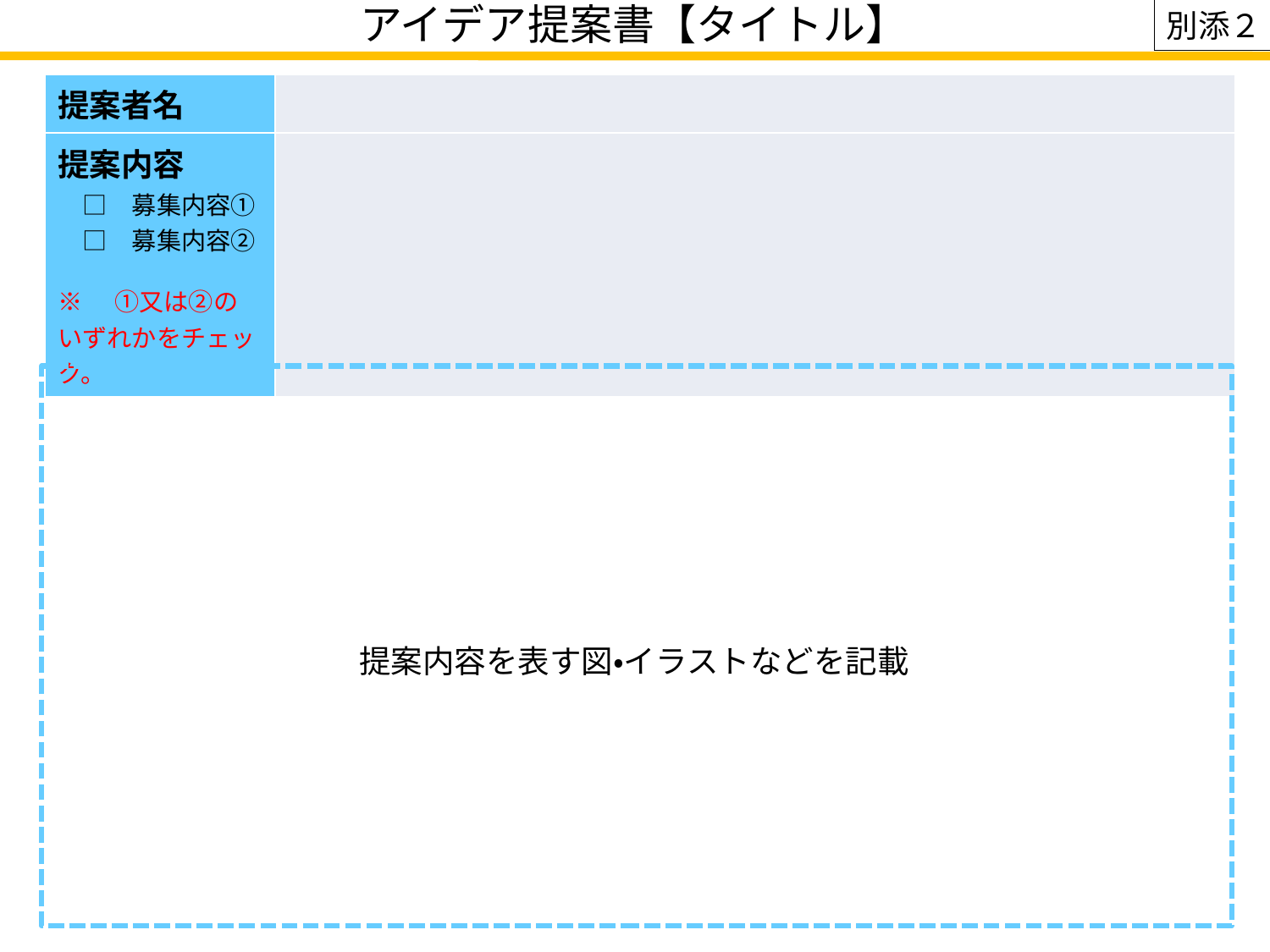

別添２
アイデア提案書【タイトル】
| 提案者名 |  |
| --- | --- |
| 提案内容 　□　募集内容① 　□　募集内容② ※　①又は②のいずれかをチェック。 |  |

提案内容を表す図・イラストなどを記載